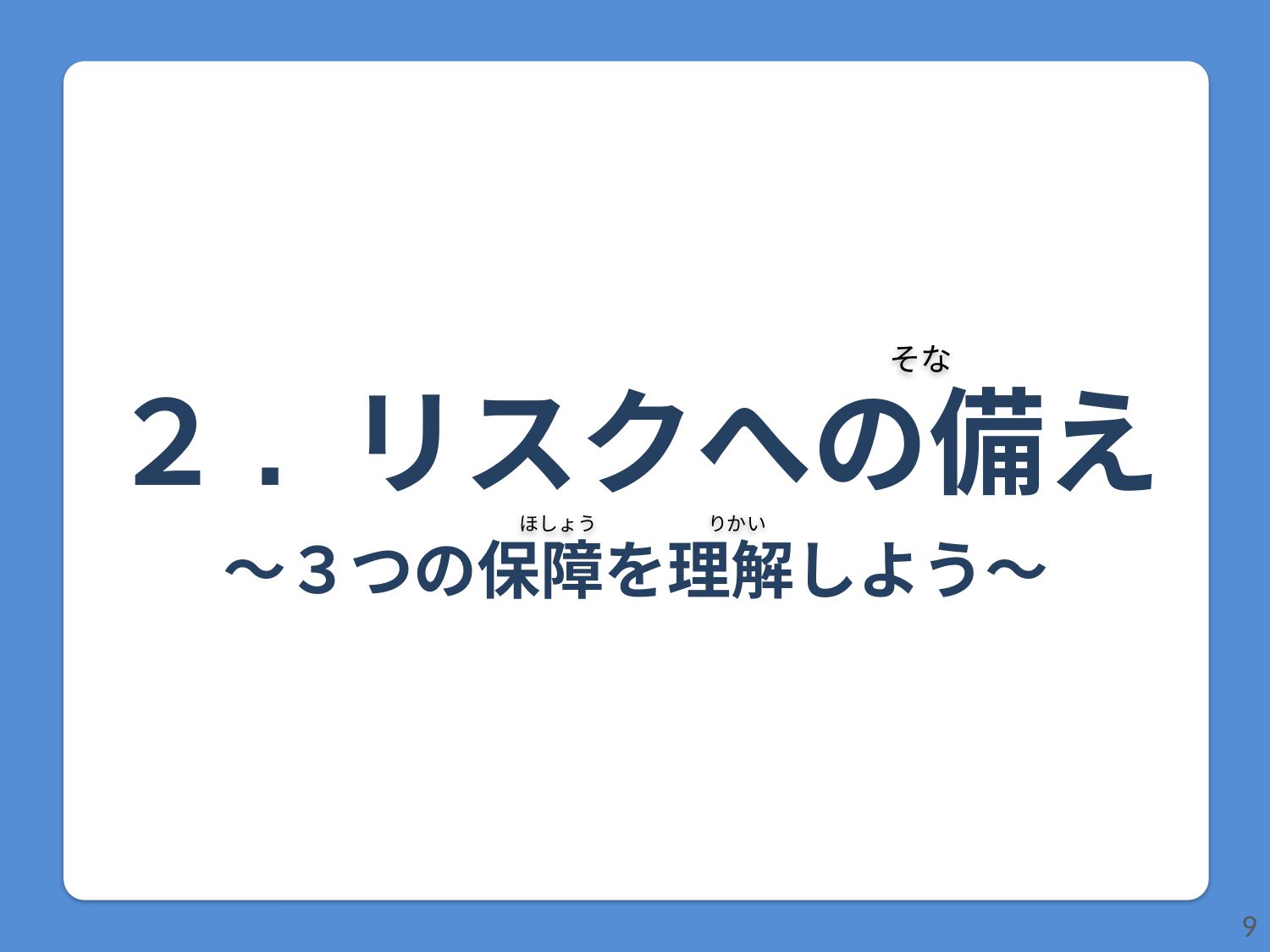

そな
２. リスクへの備え
～３つの保障を理解しよう～
りかい
ほしょう
9